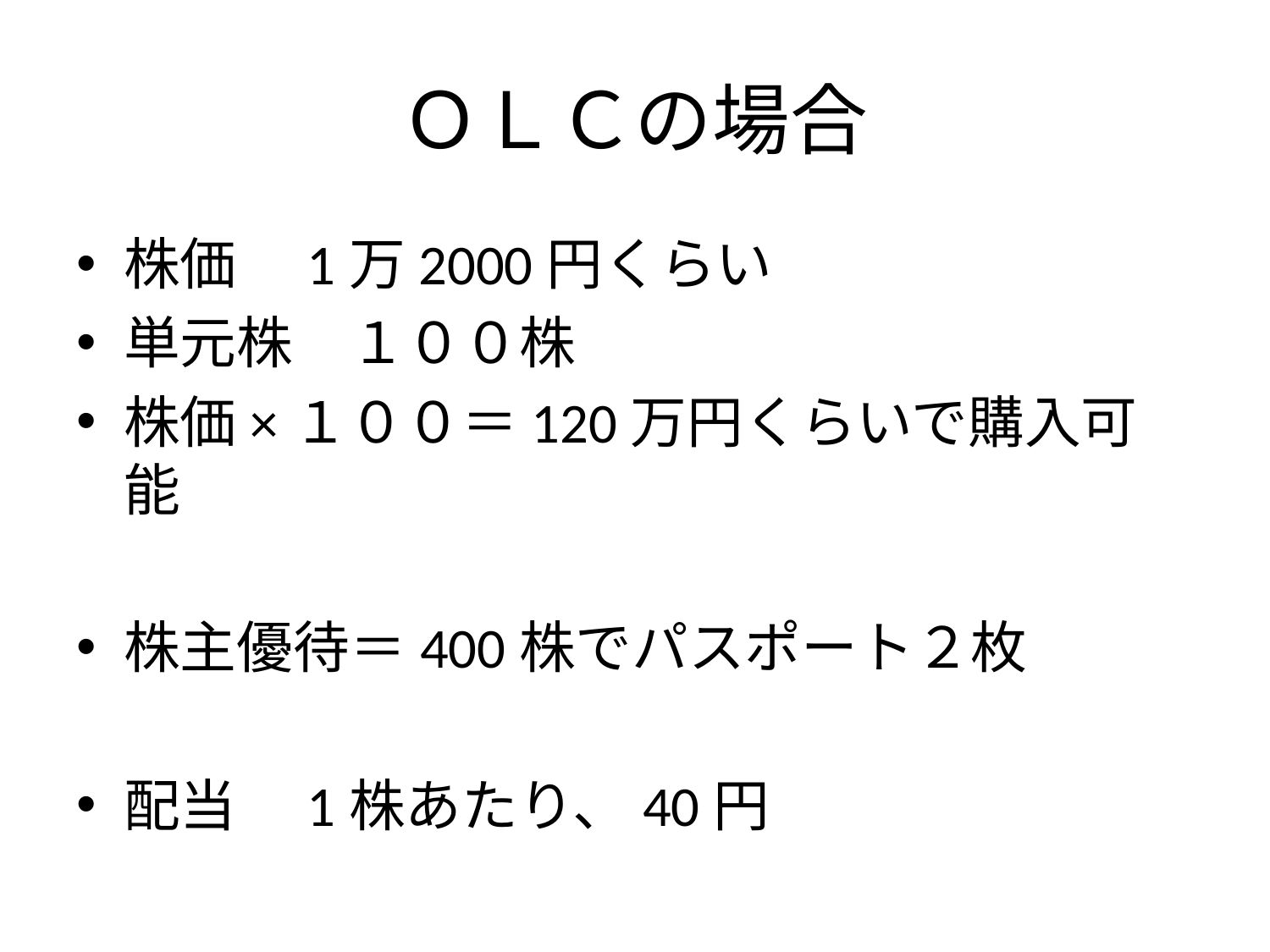

# ＯＬＣの場合
株価　1万2000円くらい
単元株　１００株
株価×１００＝120万円くらいで購入可能

株主優待＝400株でパスポート２枚

配当　1株あたり、40円